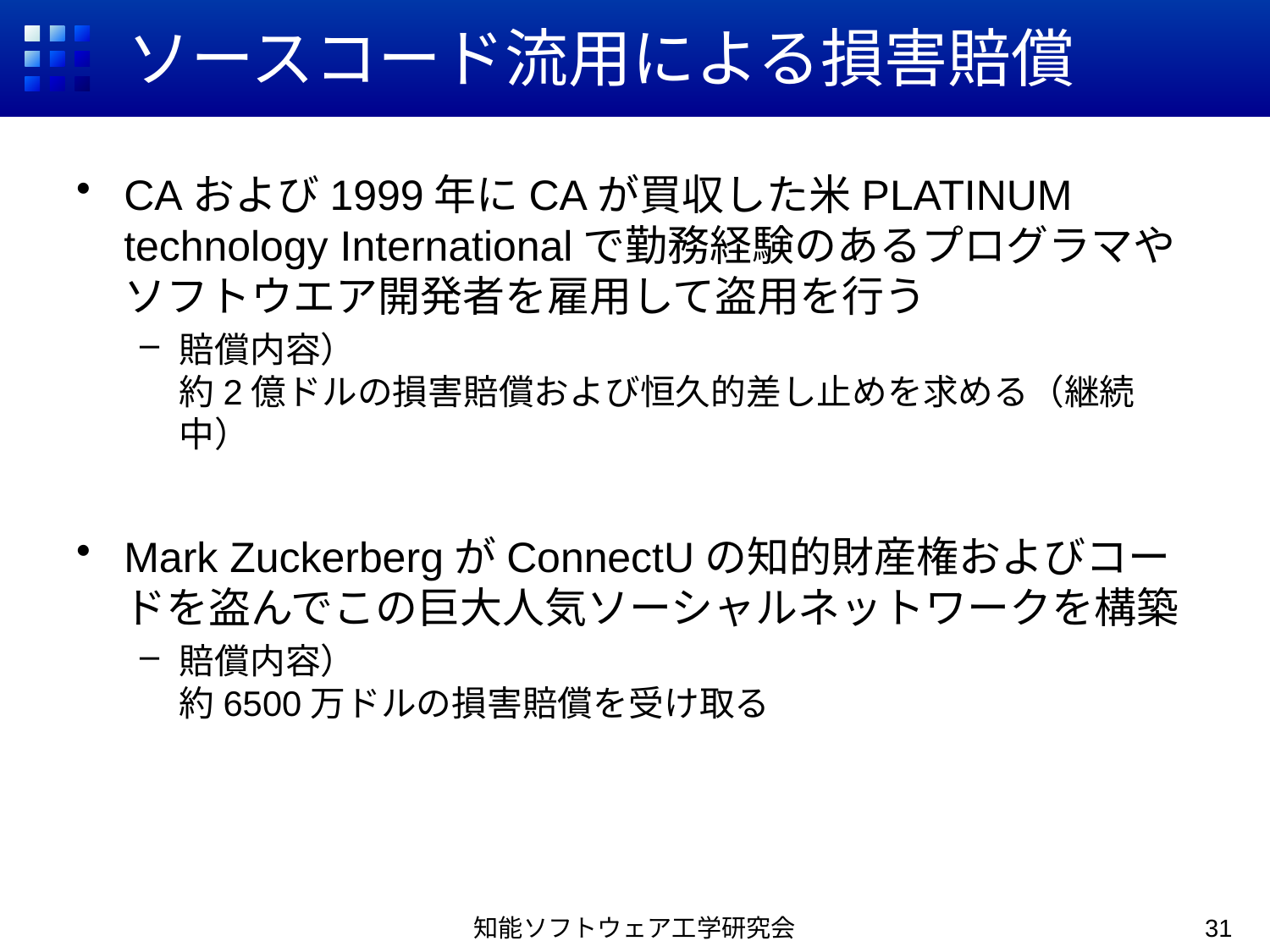

# ソースコード流用による損害賠償
CAおよび1999年にCAが買収した米PLATINUM technology Internationalで勤務経験のあるプログラマや
ソフトウエア開発者を雇用して盗用を行う
賠償内容）
約2億ドルの損害賠償および恒久的差し止めを求める（継続中）

Mark ZuckerbergがConnectUの知的財産権およびコードを盗んでこの巨大人気ソーシャルネットワークを構築
賠償内容）
約6500万ドルの損害賠償を受け取る

知能ソフトウェア工学研究会
31